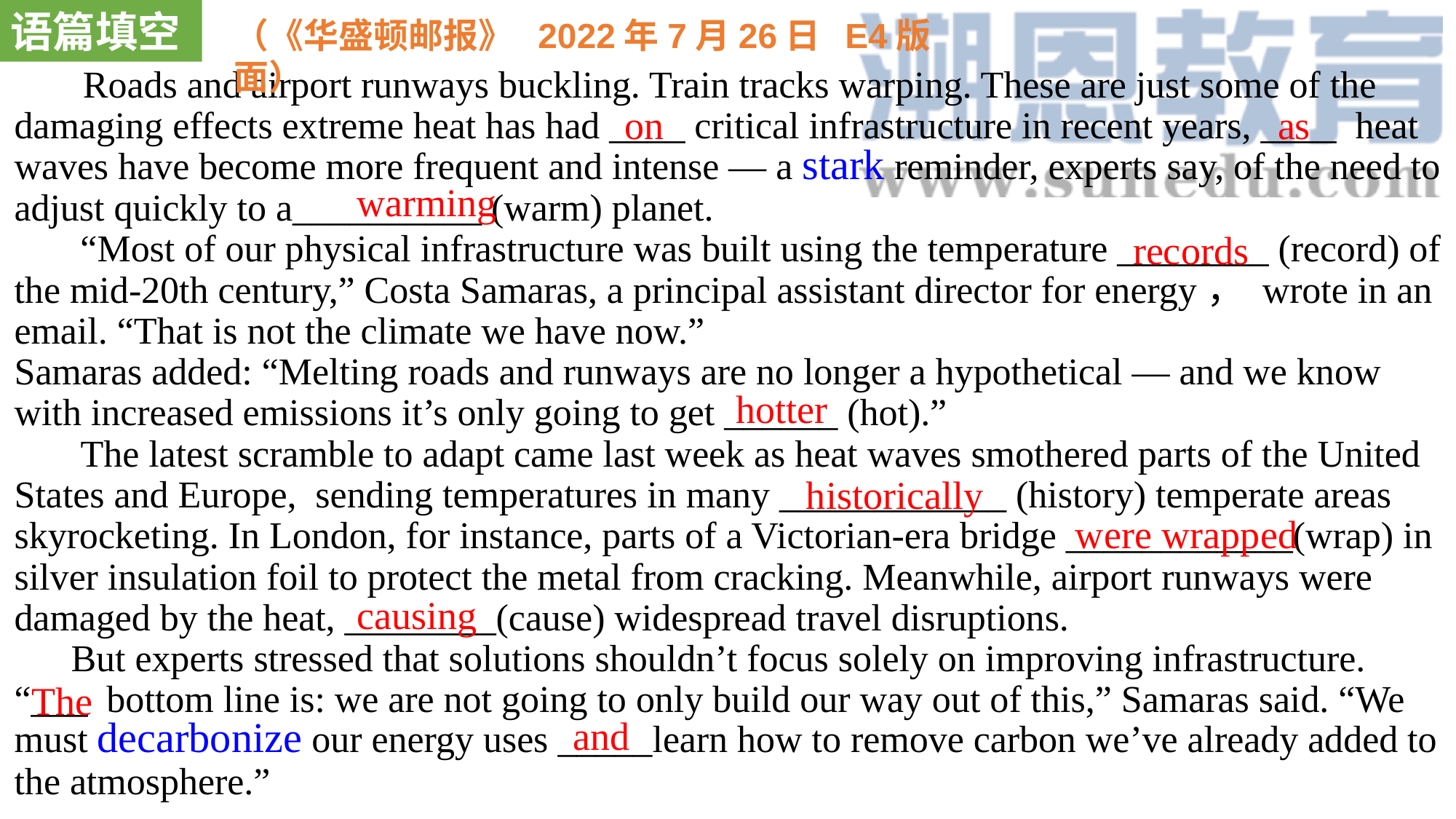

语篇填空
（《华盛顿邮报》  2022年7月26日  E4版面）
       Roads and airport runways buckling. Train tracks warping. These are just some of the damaging effects extreme heat has had ____ critical infrastructure in recent years, ____  heat waves have become more frequent and intense — a stark reminder, experts say, of the need to adjust quickly to a__________ (warm) planet.
       “Most of our physical infrastructure was built using the temperature ________ (record) of the mid-20th century,” Costa Samaras, a principal assistant director for energy， wrote in an email. “That is not the climate we have now.”
Samaras added: “Melting roads and runways are no longer a hypothetical — and we know with increased emissions it’s only going to get ______ (hot).”
       The latest scramble to adapt came last week as heat waves smothered parts of the United States and Europe,  sending temperatures in many ____________ (history) temperate areas skyrocketing. In London, for instance, parts of a Victorian-era bridge ____________(wrap) in silver insulation foil to protect the metal from cracking. Meanwhile, airport runways were damaged by the heat, ________(cause) widespread travel disruptions.
      But experts stressed that solutions shouldn’t focus solely on improving infrastructure. “___  bottom line is: we are not going to only build our way out of this,” Samaras said. “We must decarbonize our energy uses _____learn how to remove carbon we’ve already added to the atmosphere.”
on
as
warming
 records
hotter
 historically
were wrapped
causing
The
and